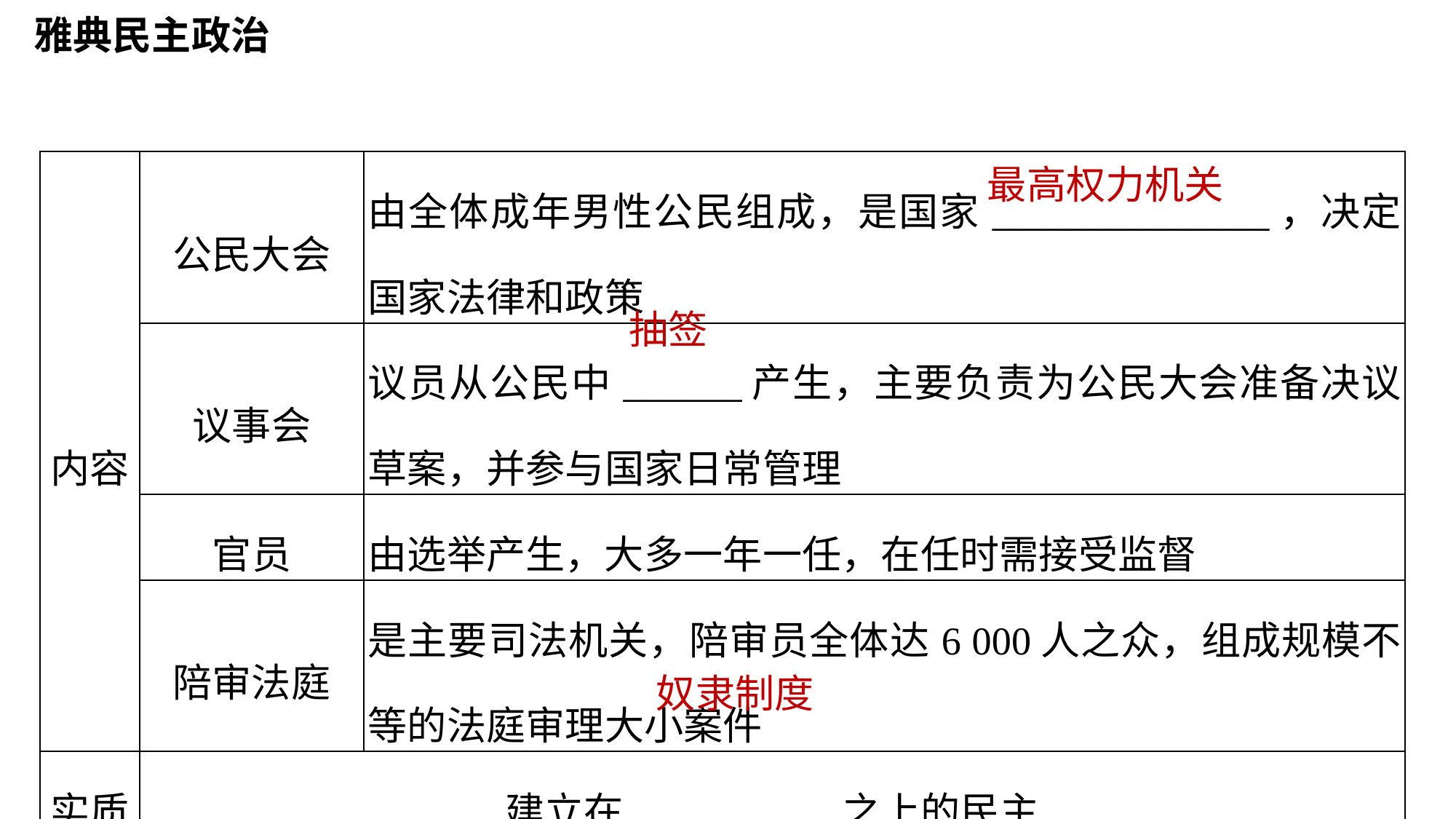

雅典民主政治
| 内容 | 公民大会 | 由全体成年男性公民组成，是国家\_\_\_\_\_\_\_\_\_\_\_\_\_\_，决定国家法律和政策 |
| --- | --- | --- |
|  | 议事会 | 议员从公民中\_\_\_\_\_\_产生，主要负责为公民大会准备决议草案，并参与国家日常管理 |
|  | 官员 | 由选举产生，大多一年一任，在任时需接受监督 |
|  | 陪审法庭 | 是主要司法机关，陪审员全体达6 000人之众，组成规模不等的法庭审理大小案件 |
| 实质 | 建立在\_\_\_\_\_\_\_\_\_\_之上的民主 |  |
最高权力机关
抽签
奴隶制度